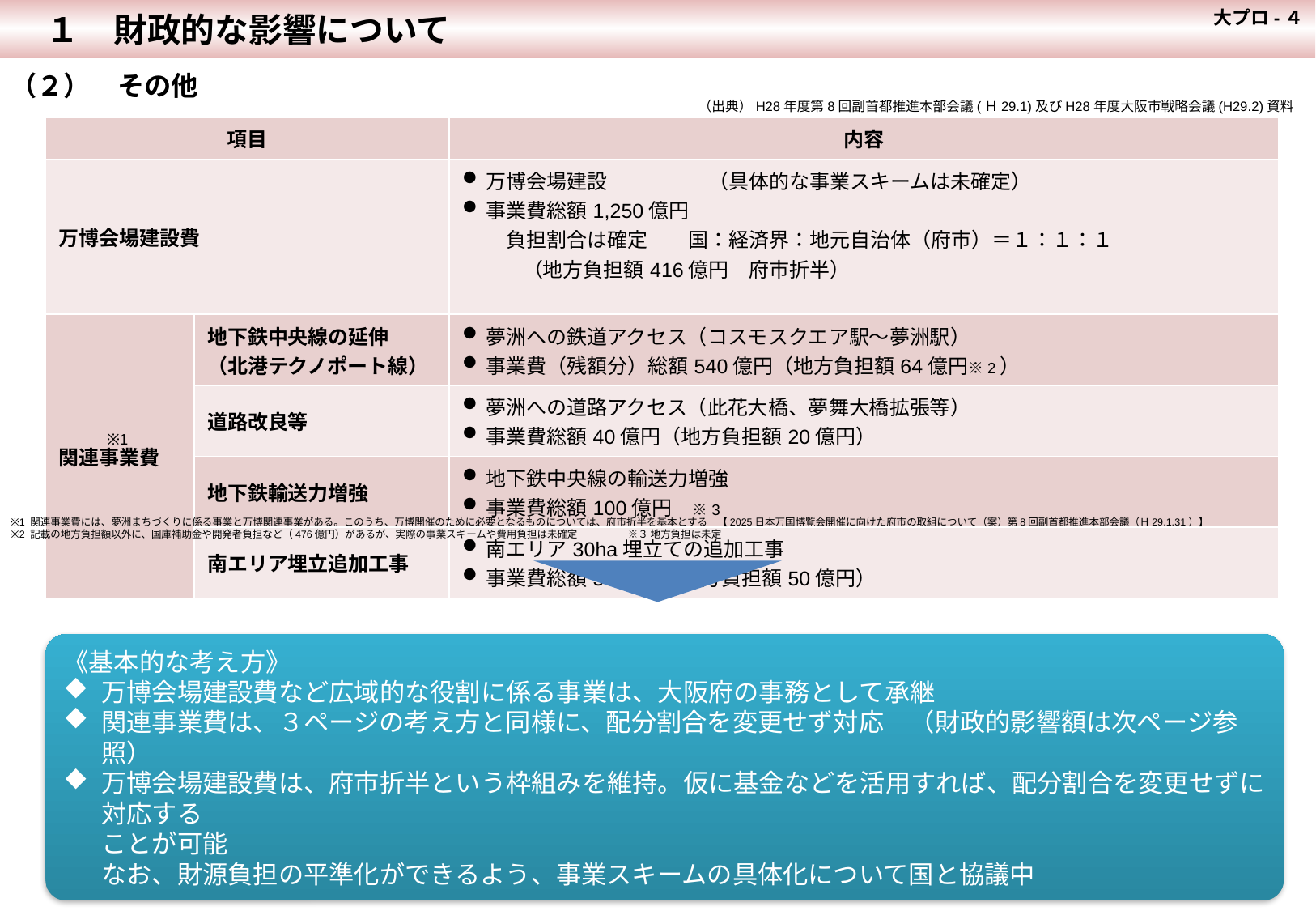

大プロ-４
　１　財政的な影響について
#
（２）　その他
（出典）H28年度第8回副首都推進本部会議(Ｈ29.1)及びH28年度大阪市戦略会議(H29.2)資料
| 項目 |  | 内容 |
| --- | --- | --- |
| 万博会場建設費 |  | 万博会場建設　　　　　（具体的な事業スキームは未確定） 事業費総額1,250億円 　負担割合は確定　　国：経済界：地元自治体（府市）＝１：１：１ 　　　（地方負担額416億円　府市折半） |
| 関連事業費 | 地下鉄中央線の延伸 （北港テクノポート線） | 夢洲への鉄道アクセス（コスモスクエア駅～夢洲駅） 事業費（残額分）総額540億円（地方負担額64億円※2） |
|  | 道路改良等 | 夢洲への道路アクセス（此花大橋、夢舞大橋拡張等） 事業費総額40億円（地方負担額20億円） |
|  | 地下鉄輸送力増強 | 地下鉄中央線の輸送力増強 事業費総額100億円　※3 |
|  | 南エリア埋立追加工事 | 南エリア30ha埋立ての追加工事 事業費総額50億円（地方負担額50億円） |
※1
※1 関連事業費には、夢洲まちづくりに係る事業と万博関連事業がある。このうち、万博開催のために必要となるものについては、府市折半を基本とする　【2025日本万国博覧会開催に向けた府市の取組について（案）第8回副首都推進本部会議（Ｈ29.1.31）】
※2 記載の地方負担額以外に、国庫補助金や開発者負担など（476億円）があるが、実際の事業スキームや費用負担は未確定　　　　　※３ 地方負担は未定

《基本的な考え方》
万博会場建設費など広域的な役割に係る事業は、大阪府の事務として承継
関連事業費は、３ページの考え方と同様に、配分割合を変更せず対応　（財政的影響額は次ページ参照）
万博会場建設費は、府市折半という枠組みを維持。仮に基金などを活用すれば、配分割合を変更せずに対応する
ことが可能
なお、財源負担の平準化ができるよう、事業スキームの具体化について国と協議中